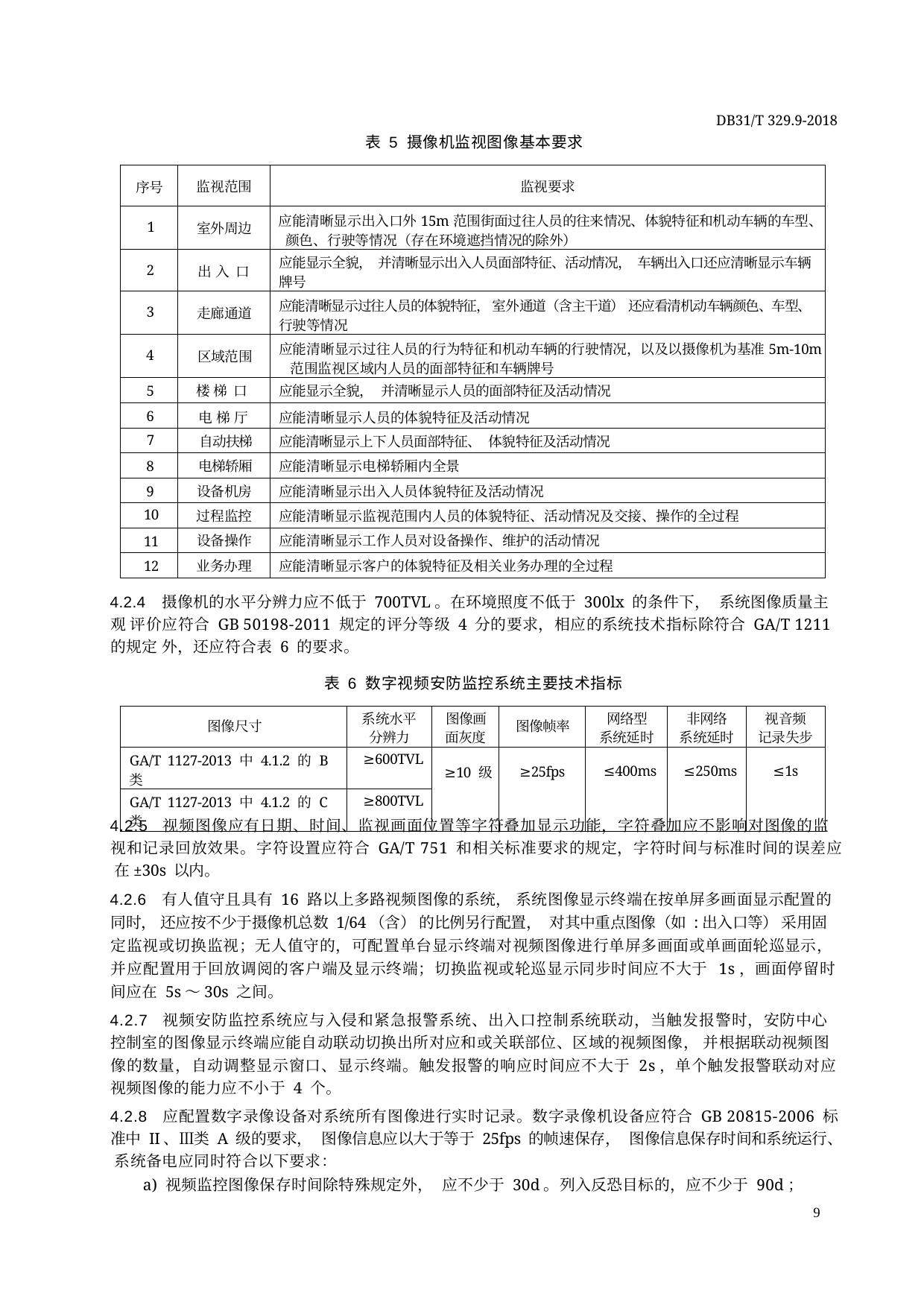

DB31/T 329.9-2018
表 5 摄像机监视图像基本要求
| 序号 | 监视范围 | 监视要求 |
| --- | --- | --- |
| 1 | 室外周边 | 应能清晰显示出入口外15m范围街面过往人员的往来情况、体貌特征和机动车辆的车型、 颜色、行驶等情况（存在环境遮挡情况的除外） |
| 2 | 出 入 口 | 应能显示全貌， 并清晰显示出入人员面部特征、活动情况， 车辆出入口还应清晰显示车辆 牌号 |
| 3 | 走廊通道 | 应能清晰显示过往人员的体貌特征， 室外通道（含主干道） 还应看清机动车辆颜色、车型、 行驶等情况 |
| 4 | 区域范围 | 应能清晰显示过往人员的行为特征和机动车辆的行驶情况，以及以摄像机为基准5m-10m 范围监视区域内人员的面部特征和车辆牌号 |
| 5 | 楼 梯 口 | 应能显示全貌， 并清晰显示人员的面部特征及活动情况 |
| 6 | 电 梯 厅 | 应能清晰显示人员的体貌特征及活动情况 |
| 7 | 自动扶梯 | 应能清晰显示上下人员面部特征、 体貌特征及活动情况 |
| 8 | 电梯轿厢 | 应能清晰显示电梯轿厢内全景 |
| 9 | 设备机房 | 应能清晰显示出入人员体貌特征及活动情况 |
| 10 | 过程监控 | 应能清晰显示监视范围内人员的体貌特征、活动情况及交接、操作的全过程 |
| 11 | 设备操作 | 应能清晰显示工作人员对设备操作、维护的活动情况 |
| 12 | 业务办理 | 应能清晰显示客户的体貌特征及相关业务办理的全过程 |

4.2.4 摄像机的水平分辨力应不低于 700TVL。在环境照度不低于 300lx 的条件下， 系统图像质量主观 评价应符合 GB 50198-2011 规定的评分等级 4 分的要求，相应的系统技术指标除符合 GA/T 1211 的规定 外，还应符合表 6 的要求。

表 6 数字视频安防监控系统主要技术指标
| 图像尺寸 | 系统水平 分辨力 | 图像画 面灰度 | 图像帧率 | 网络型 系统延时 | 非网络 系统延时 | 视音频 记录失步 |
| --- | --- | --- | --- | --- | --- | --- |
| GA/T 1127-2013 中 4.1.2 的 B 类 | ≥600TVL | ≥10 级 | ≥25fps | ≤400ms | ≤250ms | ≤1s |
| GA/T 1127-2013 中 4.1.2 的 C 类 | ≥800TVL |  |  |  |  |  |

4.2.5 视频图像应有日期、时间、监视画面位置等字符叠加显示功能，字符叠加应不影响对图像的监  视和记录回放效果。字符设置应符合 GA/T 751 和相关标准要求的规定，字符时间与标准时间的误差应  在±30s 以内。
4.2.6 有人值守且具有 16 路以上多路视频图像的系统， 系统图像显示终端在按单屏多画面显示配置的  同时， 还应按不少于摄像机总数 1/64（含） 的比例另行配置， 对其中重点图像（如 :出入口等） 采用固  定监视或切换监视；无人值守的，可配置单台显示终端对视频图像进行单屏多画面或单画面轮巡显示，  并应配置用于回放调阅的客户端及显示终端；切换监视或轮巡显示同步时间应不大于 1s，画面停留时  间应在 5s～30s 之间。
4.2.7 视频安防监控系统应与入侵和紧急报警系统、出入口控制系统联动，当触发报警时，安防中心  控制室的图像显示终端应能自动联动切换出所对应和或关联部位、区域的视频图像， 并根据联动视频图  像的数量，自动调整显示窗口、显示终端。触发报警的响应时间应不大于 2s，单个触发报警联动对应  视频图像的能力应不小于 4 个。
4.2.8 应配置数字录像设备对系统所有图像进行实时记录。数字录像机设备应符合 GB 20815-2006 标  准中 II、Ⅲ类 A 级的要求， 图像信息应以大于等于 25fps 的帧速保存， 图像信息保存时间和系统运行、  系统备电应同时符合以下要求：

a) 视频监控图像保存时间除特殊规定外， 应不少于 30d。列入反恐目标的，应不少于 90d；

9